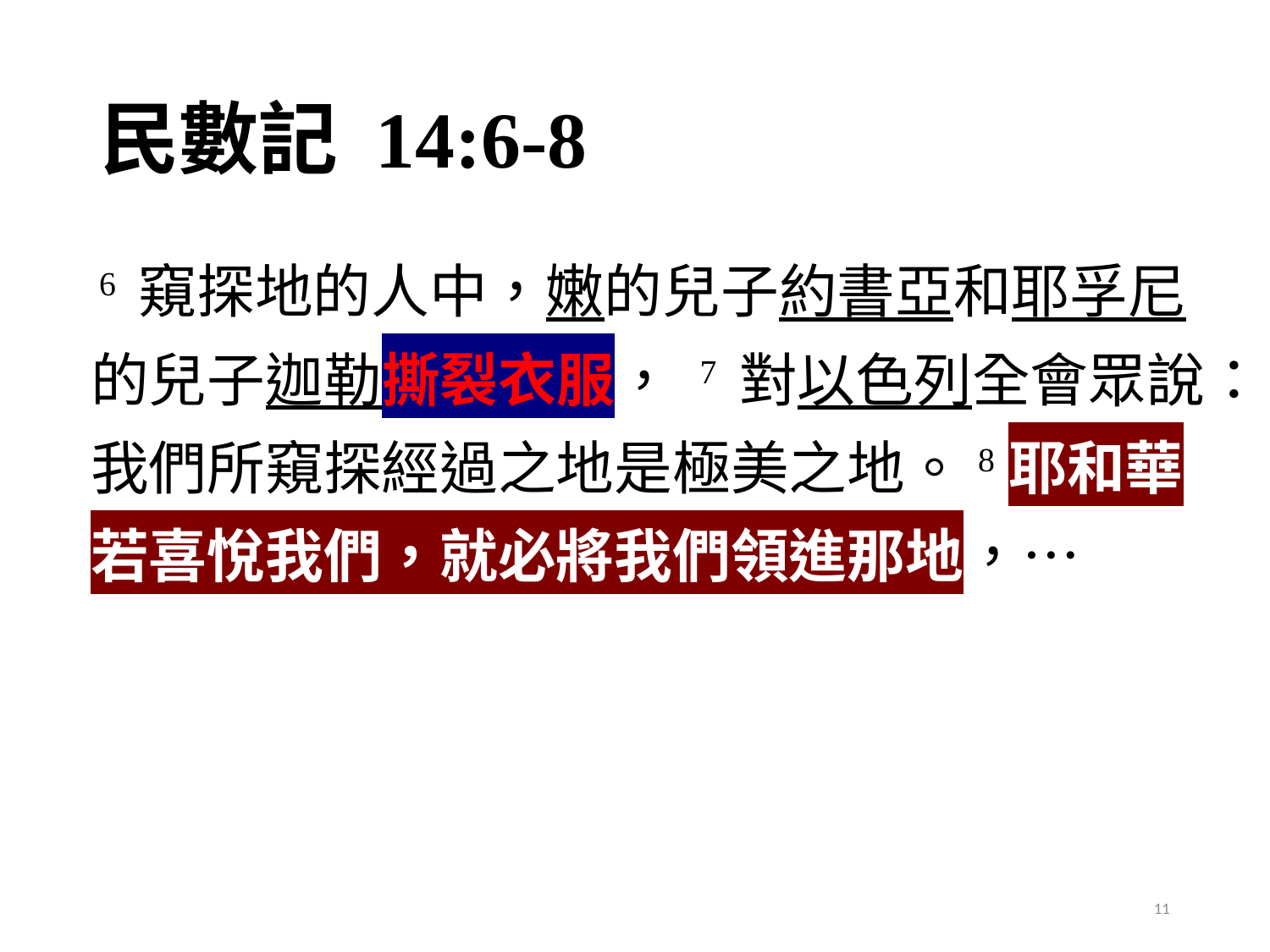

# 民數記 14:6-8
 6 窺探地的人中，嫩的兒子約書亞和耶孚尼的兒子迦勒撕裂衣服， 7 對以色列全會眾說：我們所窺探經過之地是極美之地。8耶和華若喜悅我們，就必將我們領進那地，…
11